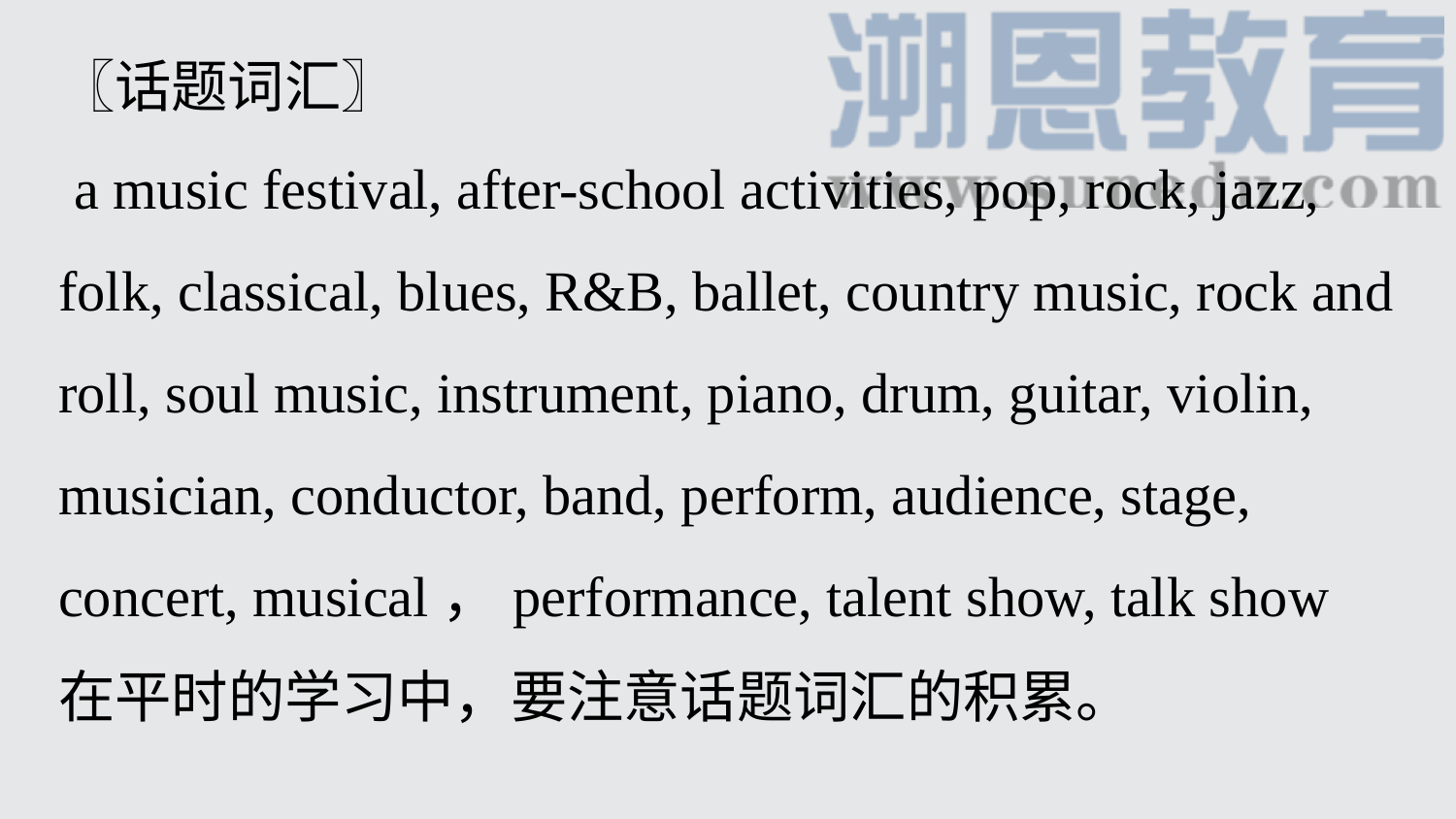

〖话题词汇〗
 a music festival, after-school activities, pop, rock, jazz, folk, classical, blues, R&B, ballet, country music, rock and roll, soul music, instrument, piano, drum, guitar, violin, musician, conductor, band, perform, audience, stage, concert, musical，performance, talent show, talk show
在平时的学习中，要注意话题词汇的积累。